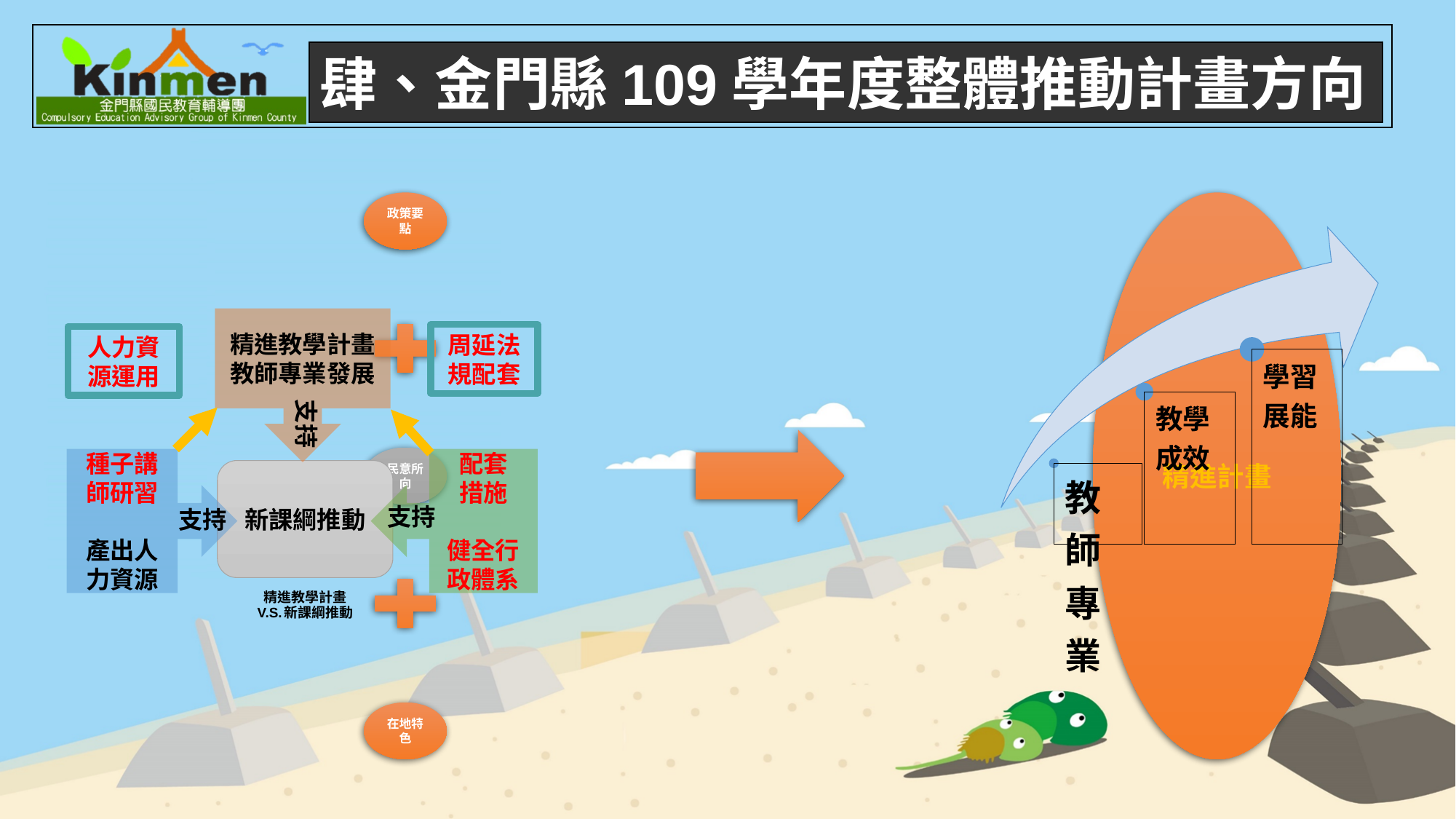

肆、金門縣109學年度整體推動計畫方向
政策要點
民意所向
精進計畫
在地特色
教師
專業
教學成效
學習展能
精進教學計畫
教師專業發展
周延法
規配套
人力資源運用
支持
配套
措施

健全行
政體系
種子講師研習

產出人力資源
新課綱推動
支持
支持
# 精進教學計畫 V.S.新課綱推動